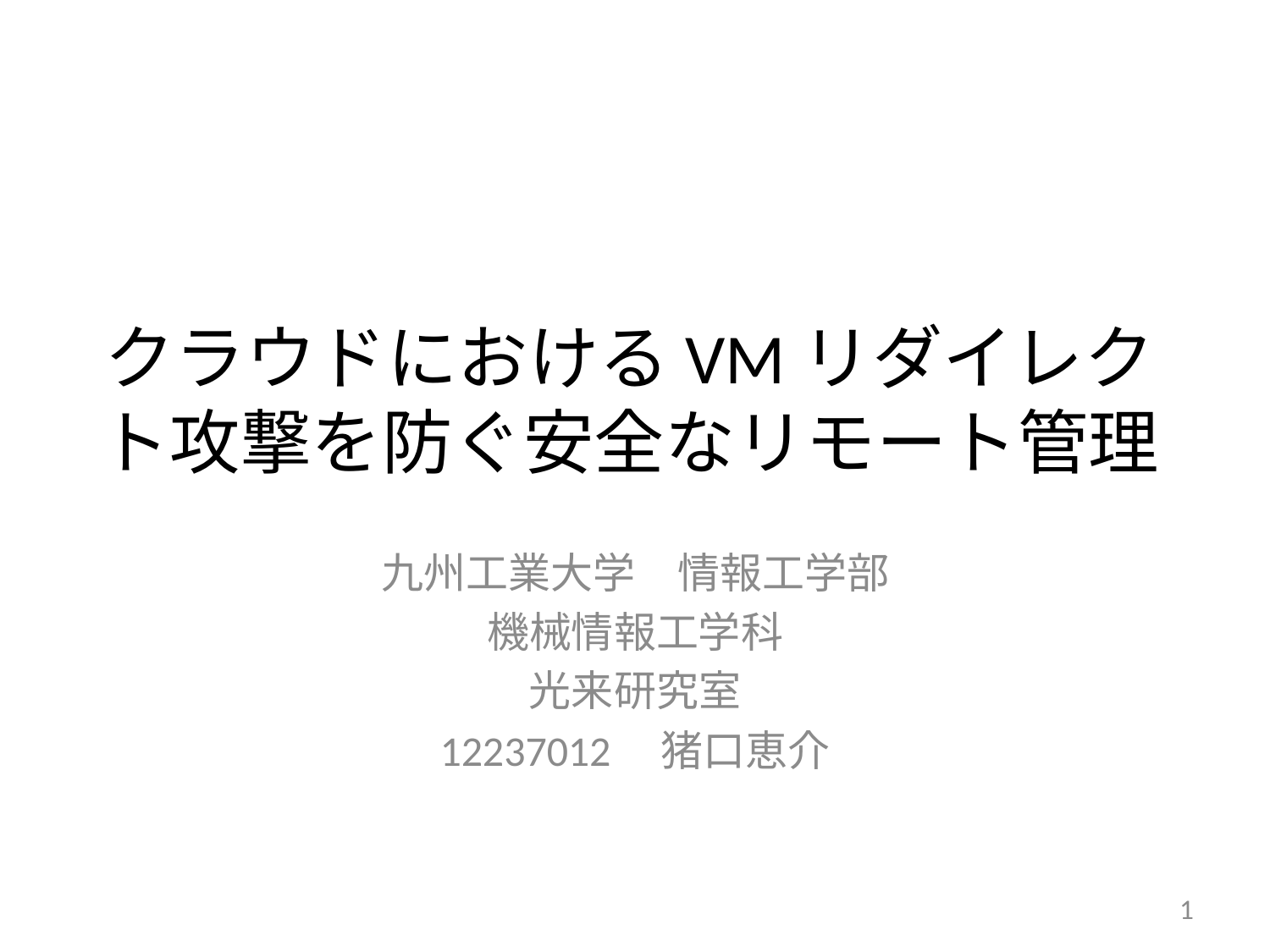

# クラウドにおけるVMリダイレクト攻撃を防ぐ安全なリモート管理
九州工業大学　情報工学部
機械情報工学科
光来研究室
12237012　猪口恵介
1